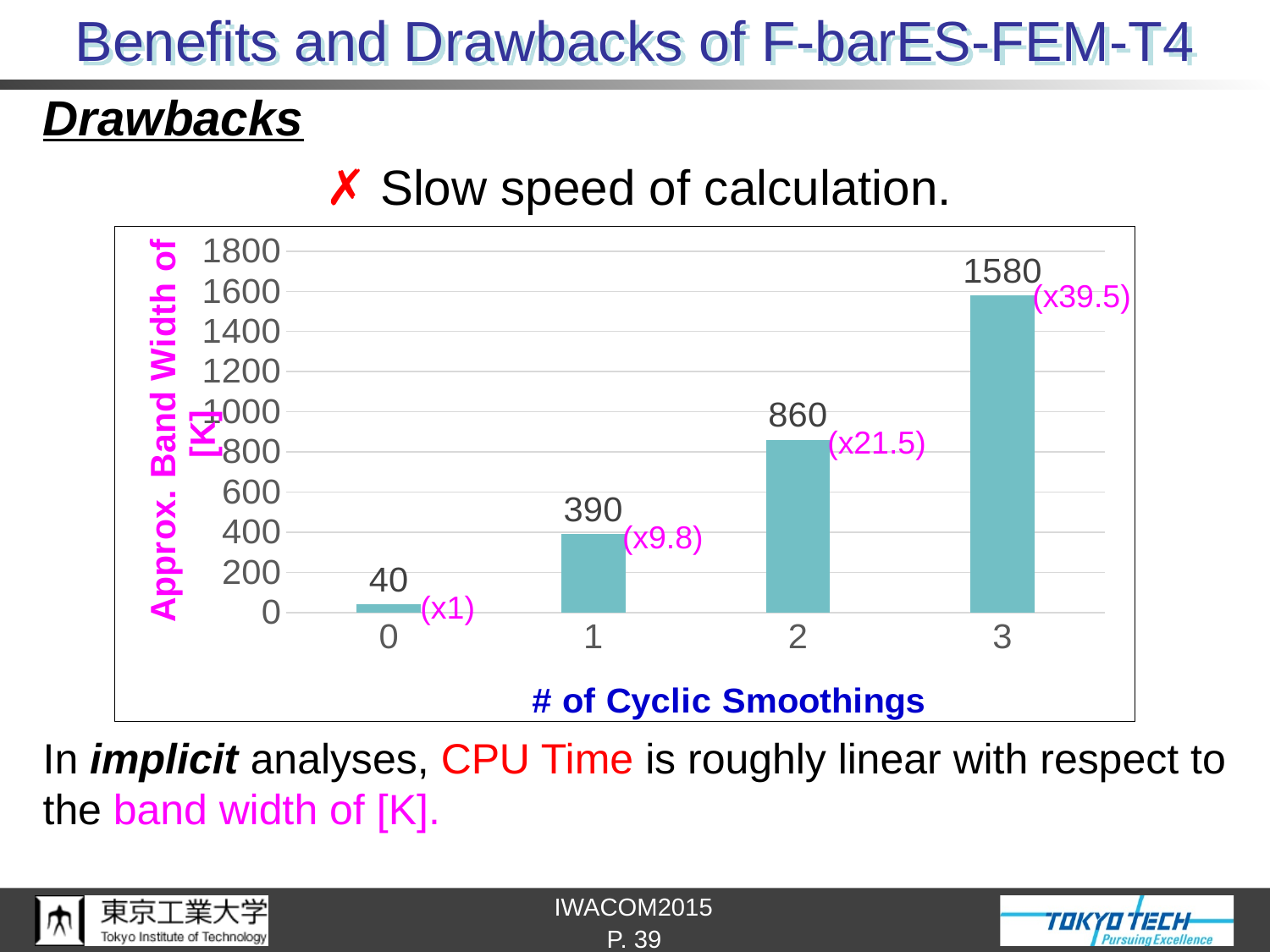

# Benefits and Drawbacks of F-barES-FEM-T4
Drawbacks
✗ Slow speed of calculation.

In implicit analyses, CPU Time is roughly linear with respect to the band width of [K].

### Chart

| Category | 列3 |
|---|---|
| 0 | 40.0 |
| 1 | 390.0 |
| 2 | 860.0 |
| 3 | 1580.0 |
(x39.5)
(x21.5)
(x9.8)
(x1)
P. 39